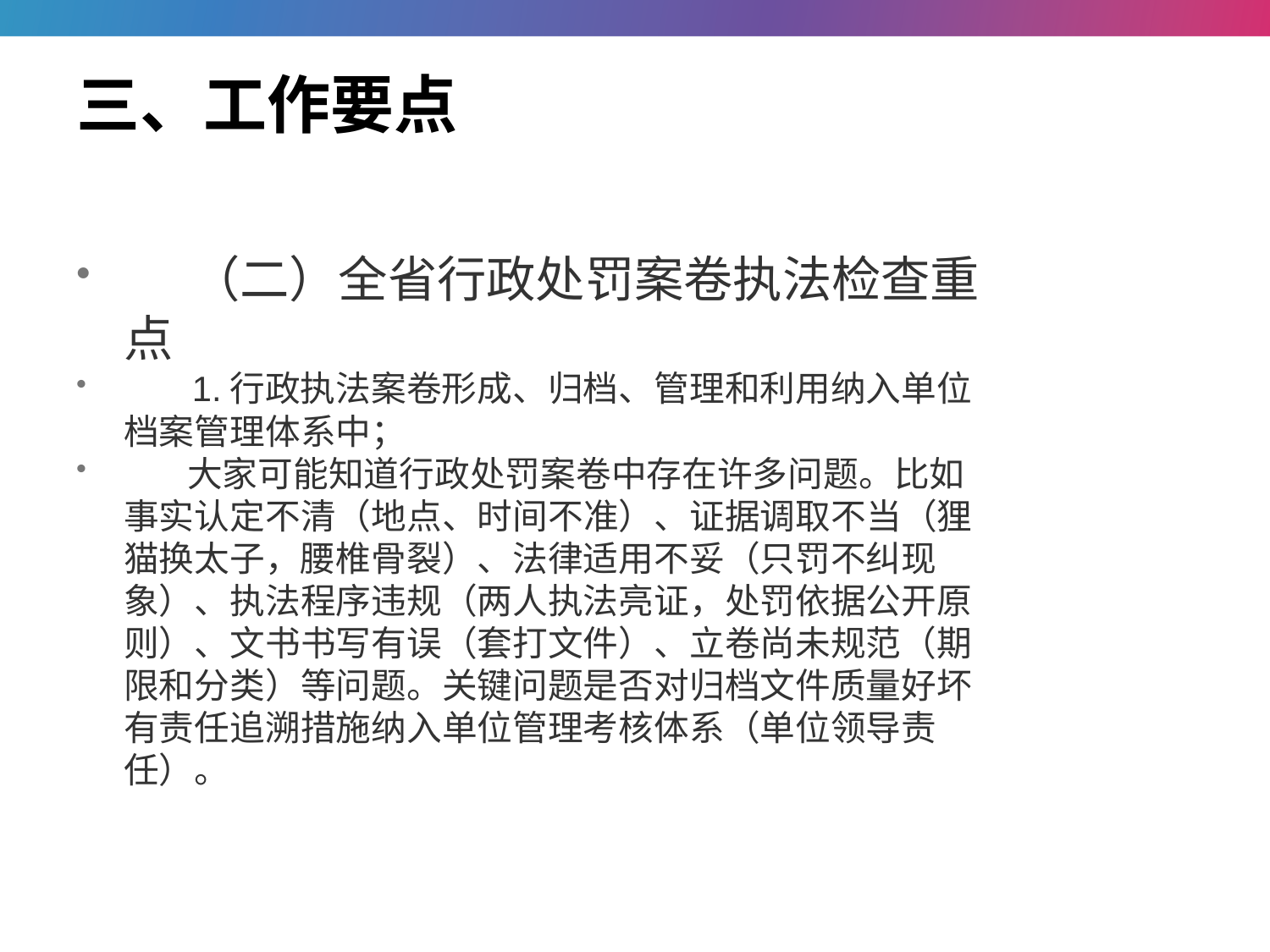

# 三、工作要点
     （二）全省行政处罚案卷执法检查重点
       1.行政执法案卷形成、归档、管理和利用纳入单位档案管理体系中；
       大家可能知道行政处罚案卷中存在许多问题。比如事实认定不清（地点、时间不准）、证据调取不当（狸猫换太子，腰椎骨裂）、法律适用不妥（只罚不纠现象）、执法程序违规（两人执法亮证，处罚依据公开原则）、文书书写有误（套打文件）、立卷尚未规范（期限和分类）等问题。关键问题是否对归档文件质量好坏有责任追溯措施纳入单位管理考核体系（单位领导责任）。